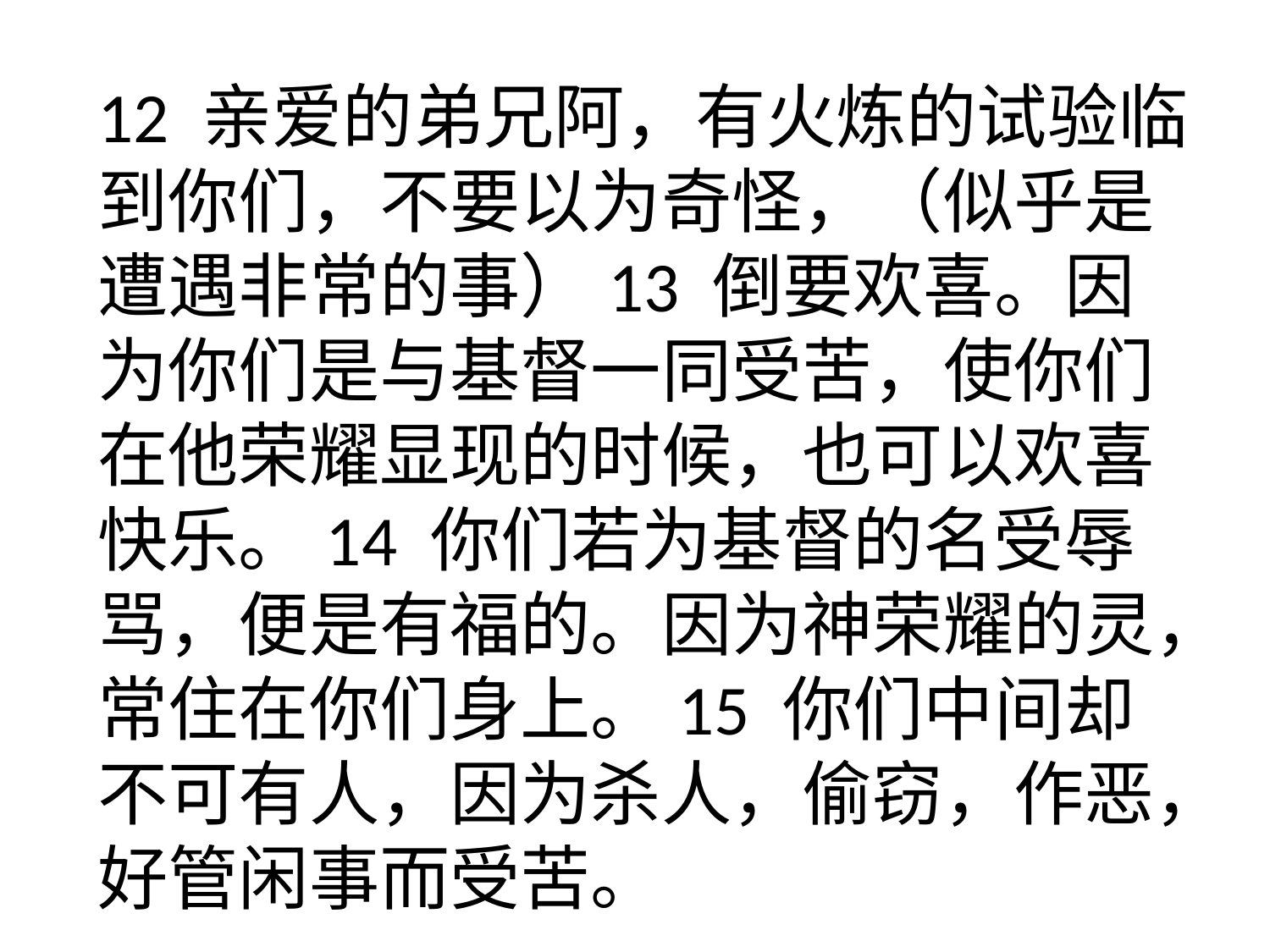

12 亲爱的弟兄阿，有火炼的试验临到你们，不要以为奇怪，（似乎是遭遇非常的事）13 倒要欢喜。因为你们是与基督一同受苦，使你们在他荣耀显现的时候，也可以欢喜快乐。14 你们若为基督的名受辱骂，便是有福的。因为神荣耀的灵，常住在你们身上。15 你们中间却不可有人，因为杀人，偷窃，作恶，好管闲事而受苦。